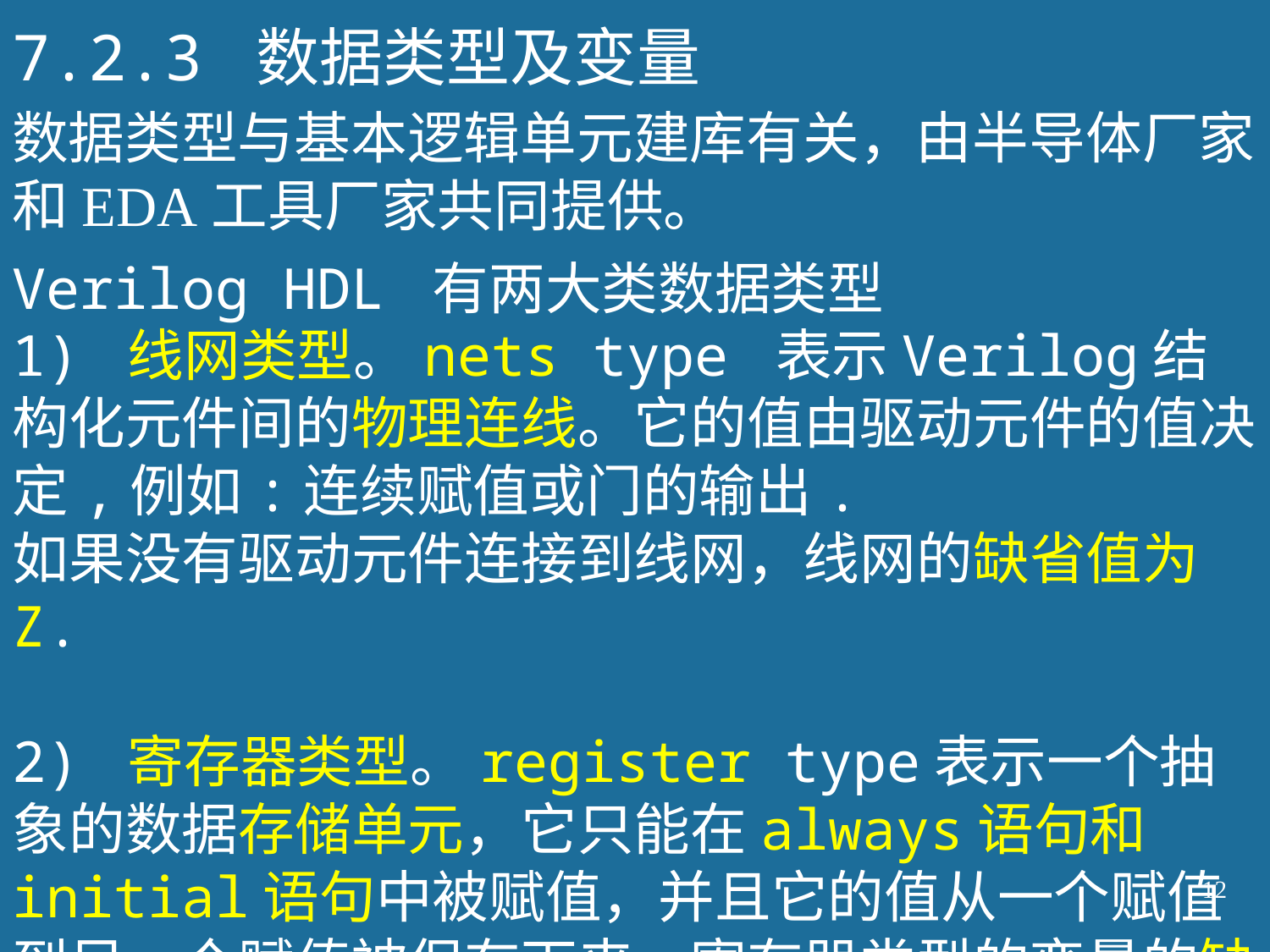

7.2.3 数据类型及变量
数据类型与基本逻辑单元建库有关，由半导体厂家
和EDA工具厂家共同提供。
Verilog HDL 有两大类数据类型
1) 线网类型。nets type 表示Verilog结构化元件间的物理连线。它的值由驱动元件的值决定,例如:连续赋值或门的输出.
如果没有驱动元件连接到线网，线网的缺省值为Z.

2) 寄存器类型。register type表示一个抽象的数据存储单元，它只能在always语句和initial语句中被赋值，并且它的值从一个赋值到另一个赋值被保存下来。寄存器类型的变量的缺省值为X.
12